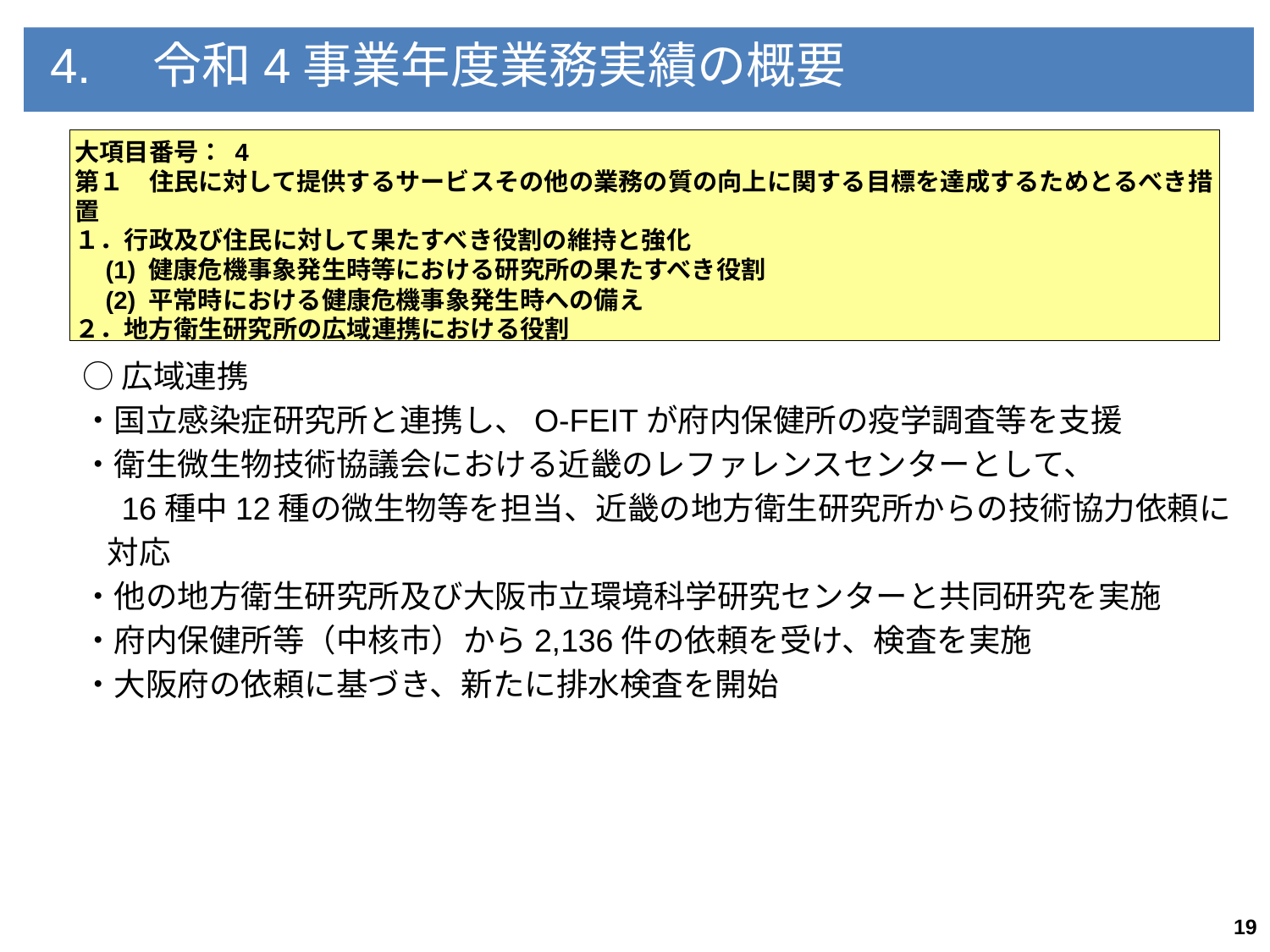

4.　令和4事業年度業務実績の概要
大項目番号： 4
第１　住民に対して提供するサービスその他の業務の質の向上に関する目標を達成するためとるべき措置
１．行政及び住民に対して果たすべき役割の維持と強化
　(1) 健康危機事象発生時等における研究所の果たすべき役割
　(2) 平常時における健康危機事象発生時への備え
２．地方衛生研究所の広域連携における役割

○広域連携
・国立感染症研究所と連携し、O-FEITが府内保健所の疫学調査等を支援
・衛生微生物技術協議会における近畿のレファレンスセンターとして、
　16種中12種の微生物等を担当、近畿の地方衛生研究所からの技術協力依頼に対応
・他の地方衛生研究所及び大阪市立環境科学研究センターと共同研究を実施
・府内保健所等（中核市）から2,136件の依頼を受け、検査を実施
・大阪府の依頼に基づき、新たに排水検査を開始
19